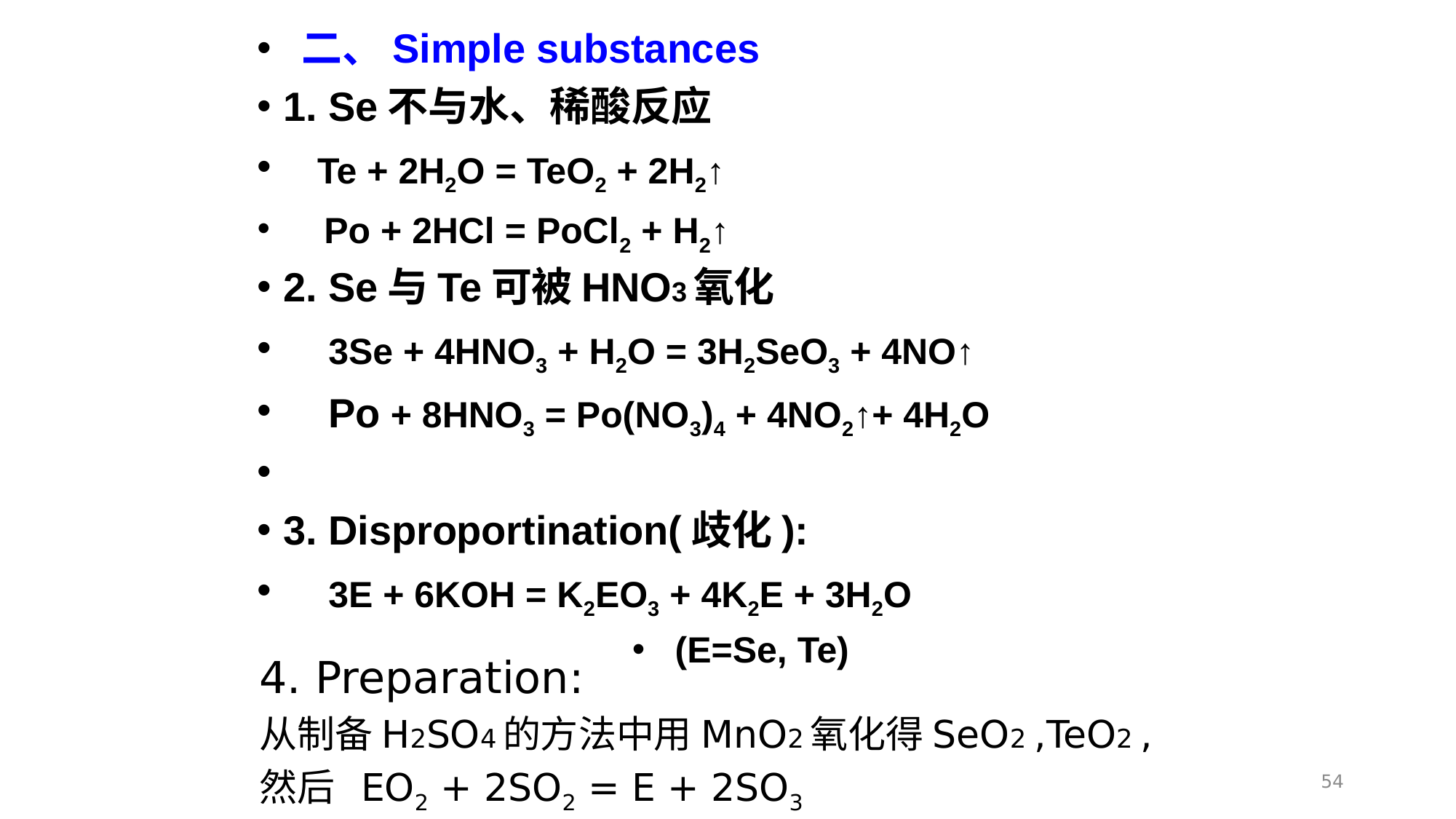

二、Simple substances
1. Se不与水、稀酸反应
   Te + 2H2O = TeO2 + 2H2↑
    Po + 2HCl = PoCl2 + H2↑
2. Se与Te可被HNO3氧化
    3Se + 4HNO3 + H2O = 3H2SeO3 + 4NO↑
    Po + 8HNO3 = Po(NO3)4 + 4NO2↑+ 4H2O

3. Disproportination(歧化):
    3E + 6KOH = K2EO3 + 4K2E + 3H2O
(E=Se, Te)
4. Preparation:
从制备H2SO4的方法中用MnO2氧化得SeO2 ,TeO2 ,
然后  EO2 + 2SO2 = E + 2SO3
54